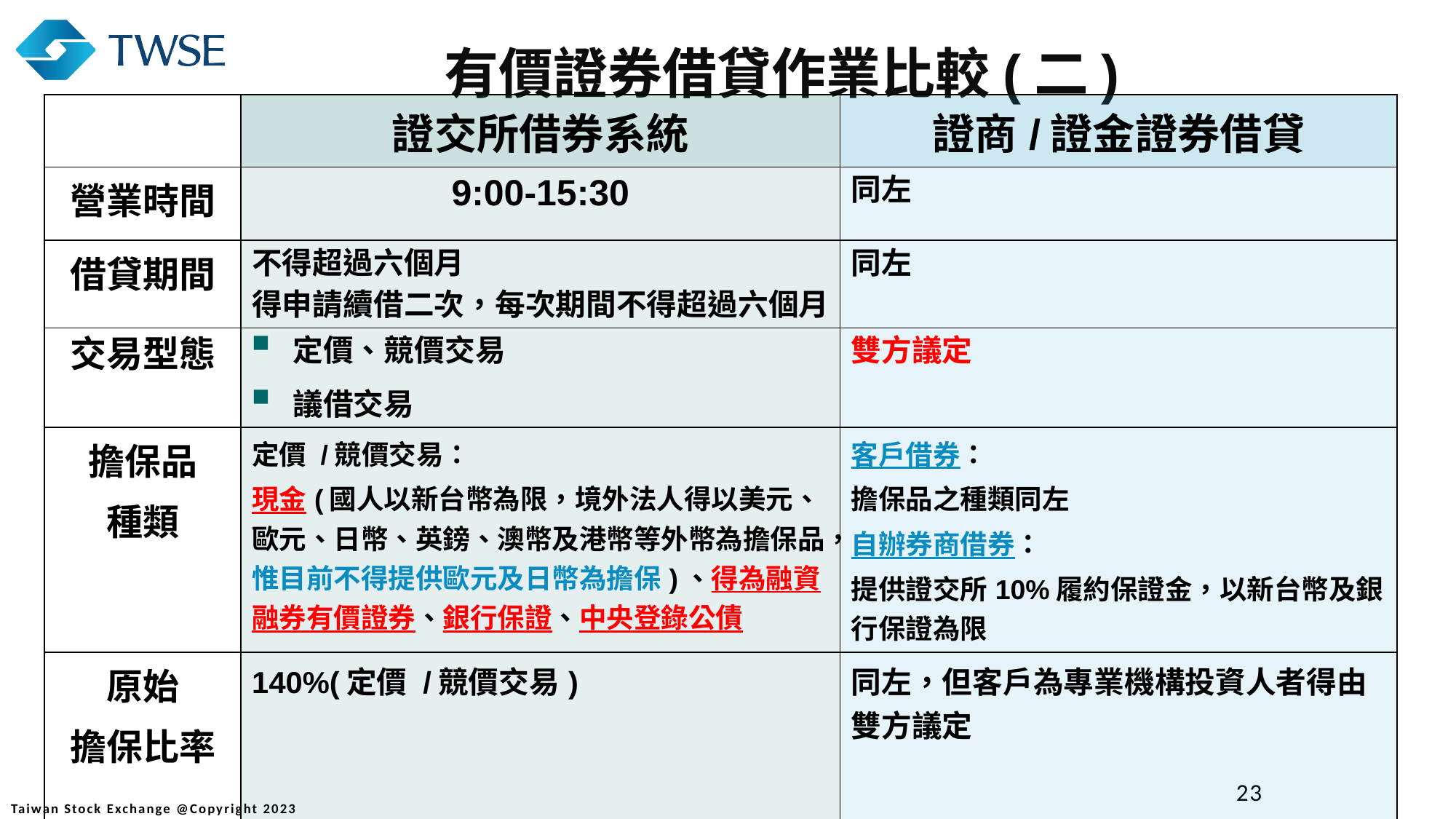

有價證券借貸作業比較(二)
|  | 證交所借券系統 | 證商/證金證券借貸 |
| --- | --- | --- |
| 營業時間 | 9:00-15:30 | 同左 |
| 借貸期間 | 不得超過六個月 得申請續借二次，每次期間不得超過六個月 | 同左 |
| 交易型態 | 定價、競價交易 議借交易 | 雙方議定 |
| 擔保品 種類 | 定價 /競價交易： 現金(國人以新台幣為限，境外法人得以美元、歐元、日幣、英鎊、澳幣及港幣等外幣為擔保品，惟目前不得提供歐元及日幣為擔保)、得為融資融券有價證券、銀行保證、中央登錄公債 | 客戶借券： 擔保品之種類同左 自辦券商借券： 提供證交所10%履約保證金，以新台幣及銀行保證為限 |
| 原始 擔保比率 | 140%(定價 /競價交易) | 同左，但客戶為專業機構投資人者得由雙方議定 |
23